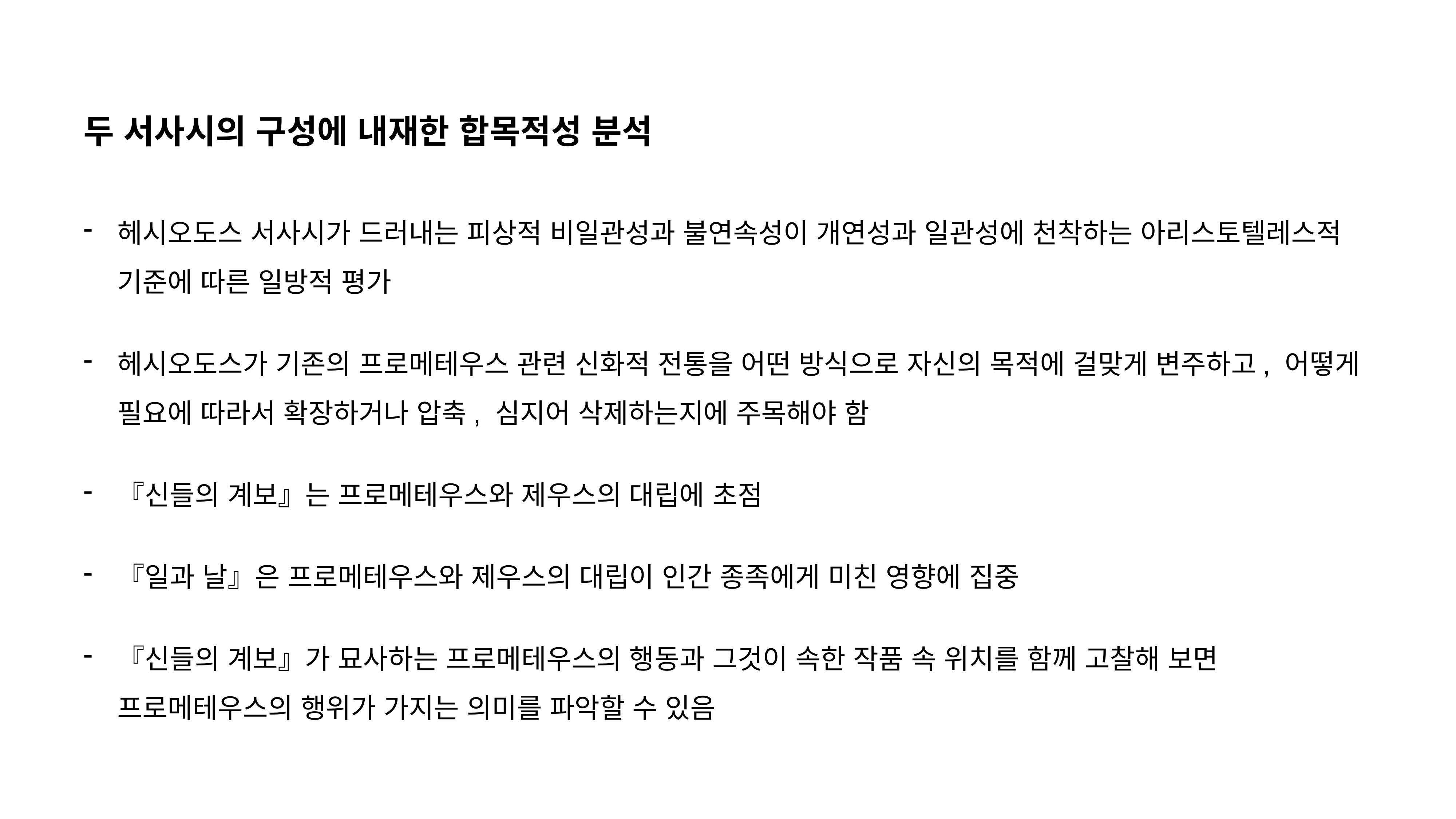

두 서사시의 구성에 내재한 합목적성 분석

헤시오도스 서사시가 드러내는 피상적 비일관성과 불연속성이 개연성과 일관성에 천착하는 아리스토텔레스적 기준에 따른 일방적 평가

헤시오도스가 기존의 프로메테우스 관련 신화적 전통을 어떤 방식으로 자신의 목적에 걸맞게 변주하고, 어떻게 필요에 따라서 확장하거나 압축, 심지어 삭제하는지에 주목해야 함

『신들의 계보』는 프로메테우스와 제우스의 대립에 초점

『일과 날』은 프로메테우스와 제우스의 대립이 인간 종족에게 미친 영향에 집중

『신들의 계보』가 묘사하는 프로메테우스의 행동과 그것이 속한 작품 속 위치를 함께 고찰해 보면 프로메테우스의 행위가 가지는 의미를 파악할 수 있음